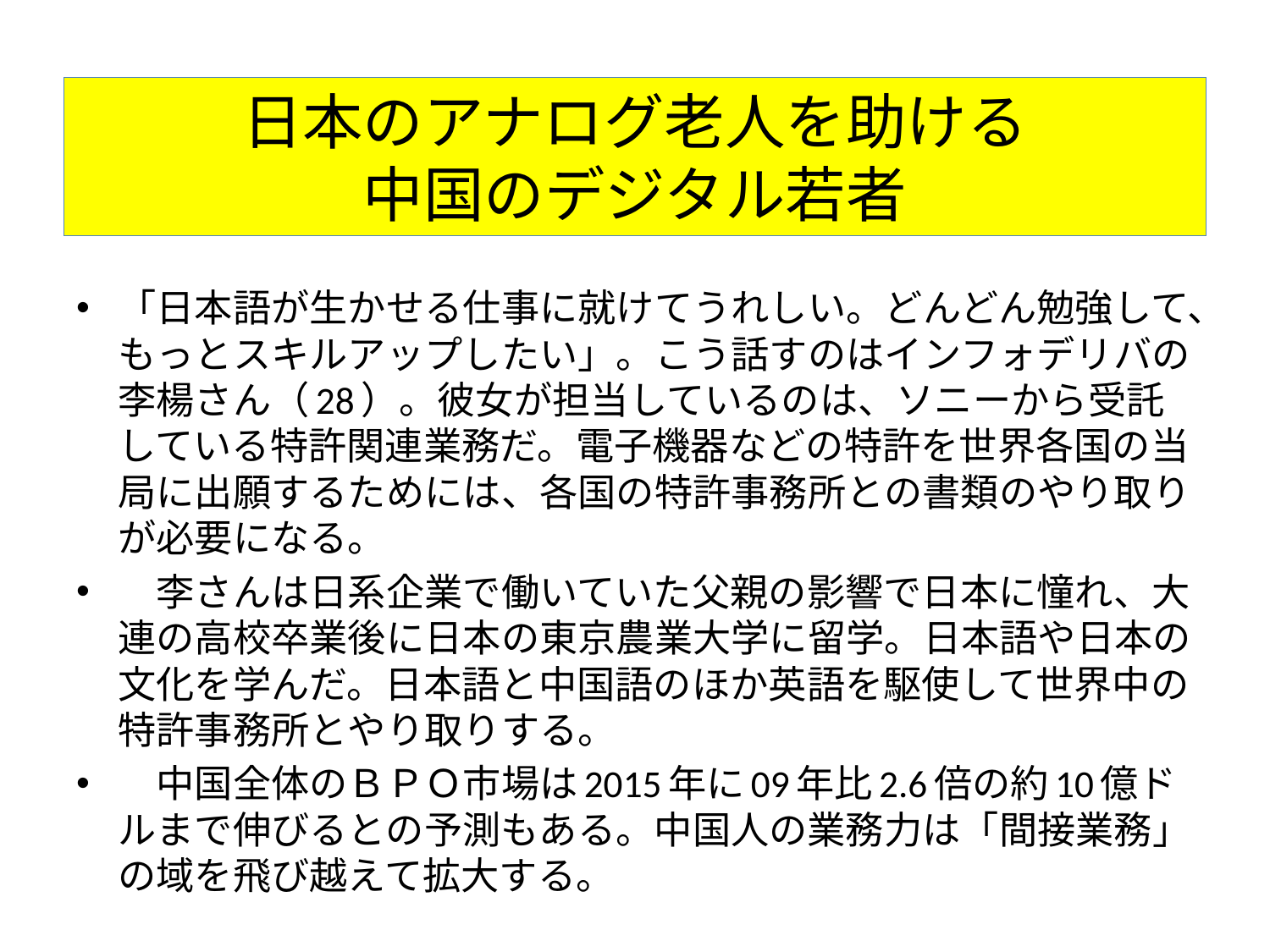

# 日本のアナログ老人を助ける 中国のデジタル若者
「日本語が生かせる仕事に就けてうれしい。どんどん勉強して、もっとスキルアップしたい」。こう話すのはインフォデリバの李楊さん（28）。彼女が担当しているのは、ソニーから受託している特許関連業務だ。電子機器などの特許を世界各国の当局に出願するためには、各国の特許事務所との書類のやり取りが必要になる。
　李さんは日系企業で働いていた父親の影響で日本に憧れ、大連の高校卒業後に日本の東京農業大学に留学。日本語や日本の文化を学んだ。日本語と中国語のほか英語を駆使して世界中の特許事務所とやり取りする。
　中国全体のＢＰＯ市場は2015年に09年比2.6倍の約10億ドルまで伸びるとの予測もある。中国人の業務力は「間接業務」の域を飛び越えて拡大する。